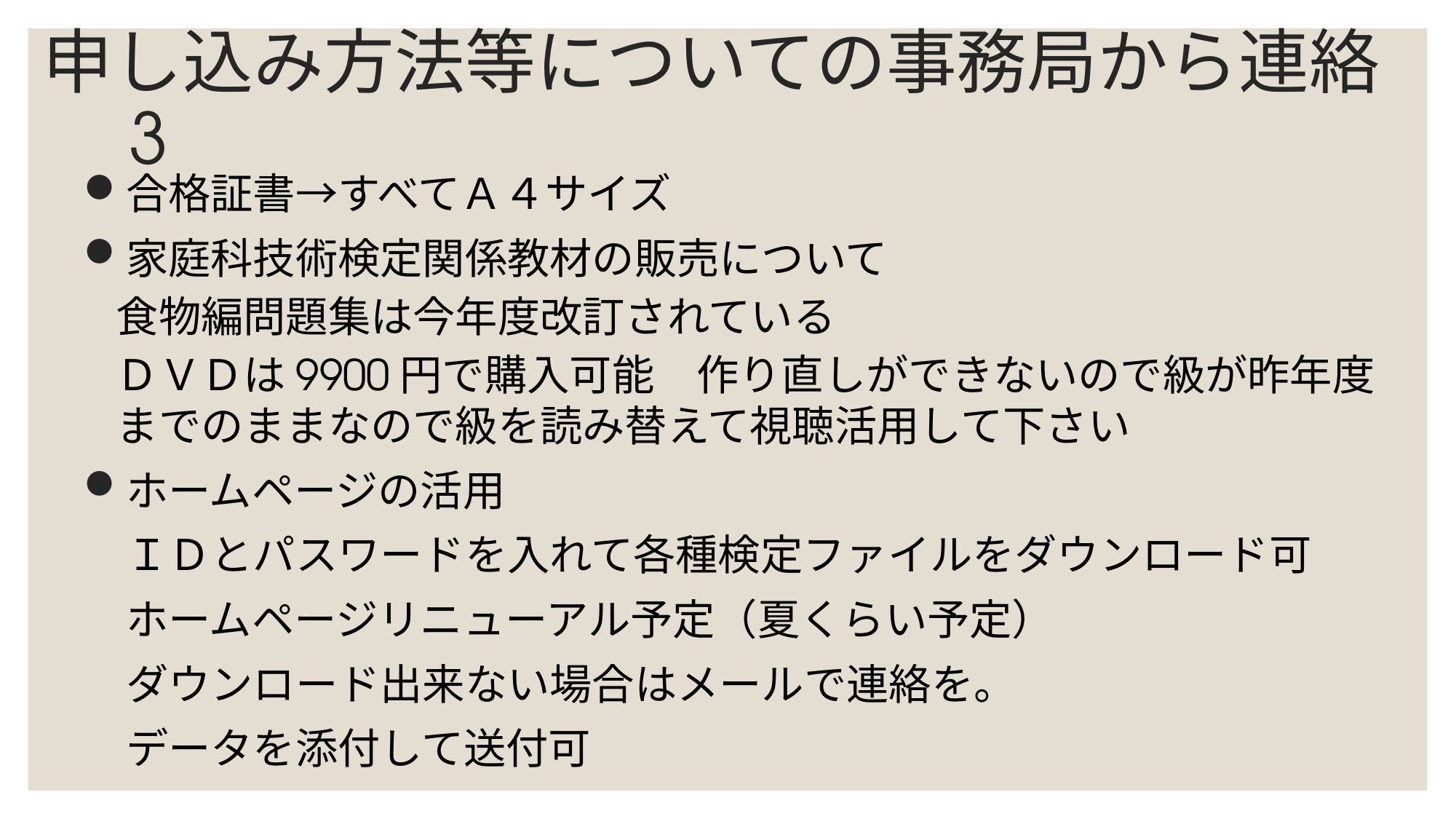

# 申し込み方法等についての事務局から連絡　3
合格証書→すべてＡ４サイズ
家庭科技術検定関係教材の販売について
食物編問題集は今年度改訂されている
ＤＶＤは9900円で購入可能　作り直しができないので級が昨年度までのままなので級を読み替えて視聴活用して下さい
ホームページの活用
　ＩＤとパスワードを入れて各種検定ファイルをダウンロード可
　ホームページリニューアル予定（夏くらい予定）
　ダウンロード出来ない場合はメールで連絡を。
　データを添付して送付可